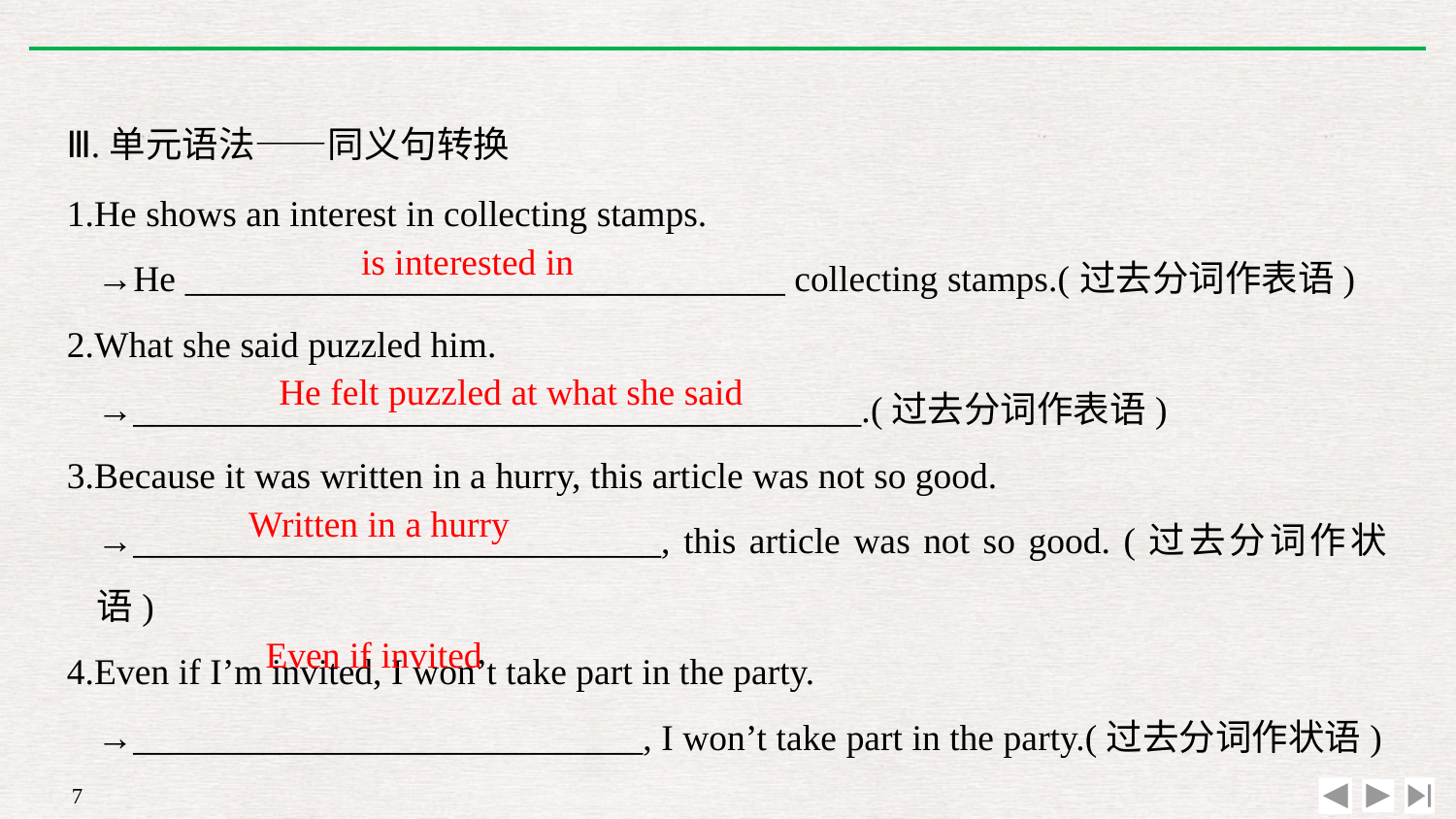

Ⅲ.单元语法——同义句转换
1.He shows an interest in collecting stamps.
	→He _________________________________ collecting stamps.(过去分词作表语)
2.What she said puzzled him.
	→________________________________________.(过去分词作表语)
3.Because it was written in a hurry, this article was not so good.
	→_____________________________, this article was not so good. (过去分词作状语)
4.Even if I’m invited, I won’t take part in the party.
	→____________________________, I won’t take part in the party.(过去分词作状语)
is interested in
He felt puzzled at what she said
Written in a hurry
Even if invited